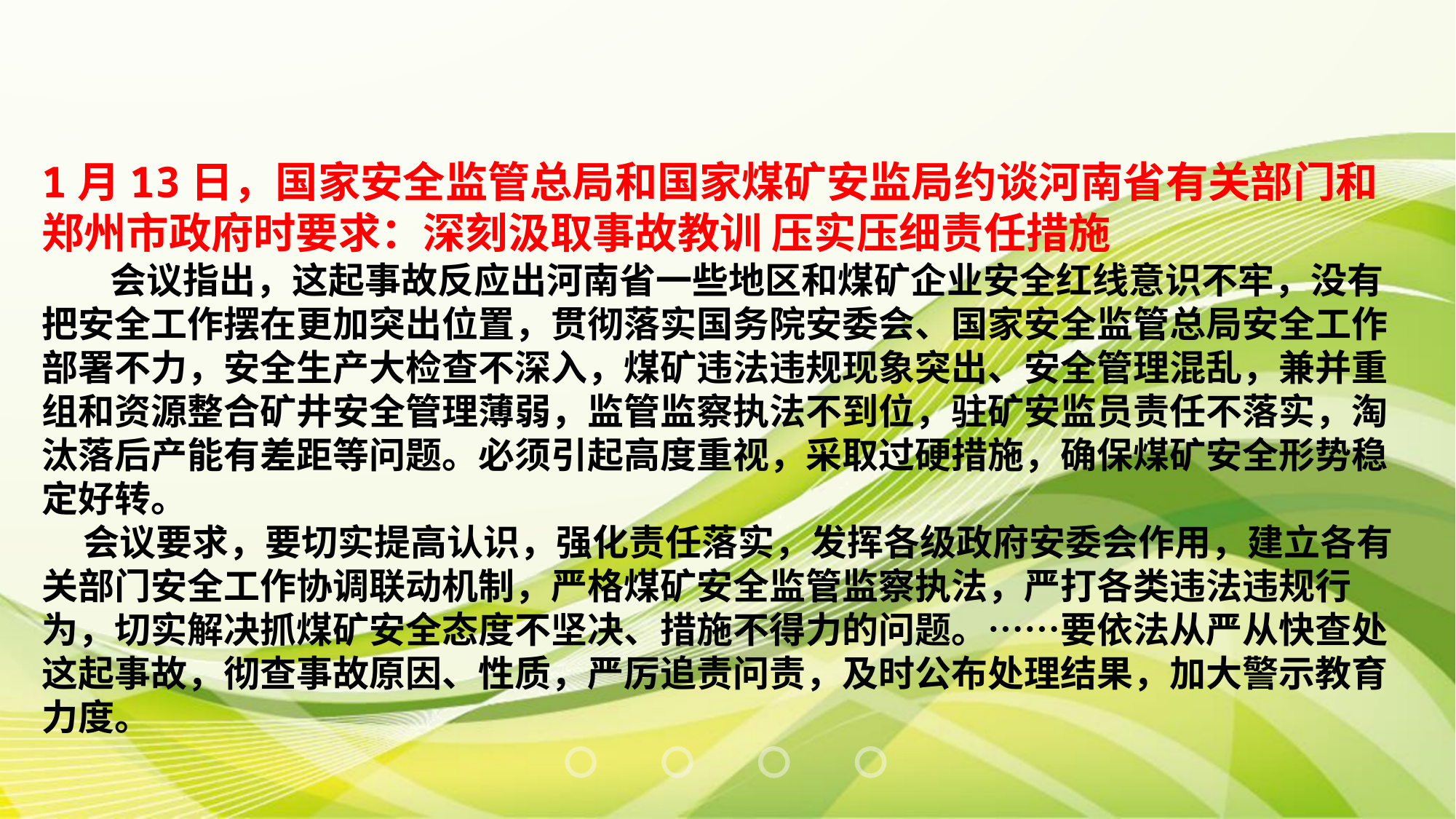

1月13日，国家安全监管总局和国家煤矿安监局约谈河南省有关部门和郑州市政府时要求：深刻汲取事故教训 压实压细责任措施
          会议指出，这起事故反应出河南省一些地区和煤矿企业安全红线意识不牢，没有把安全工作摆在更加突出位置，贯彻落实国务院安委会、国家安全监管总局安全工作部署不力，安全生产大检查不深入，煤矿违法违规现象突出、安全管理混乱，兼并重组和资源整合矿井安全管理薄弱，监管监察执法不到位，驻矿安监员责任不落实，淘汰落后产能有差距等问题。必须引起高度重视，采取过硬措施，确保煤矿安全形势稳定好转。
    会议要求，要切实提高认识，强化责任落实，发挥各级政府安委会作用，建立各有关部门安全工作协调联动机制，严格煤矿安全监管监察执法，严打各类违法违规行为，切实解决抓煤矿安全态度不坚决、措施不得力的问题。……要依法从严从快查处这起事故，彻查事故原因、性质，严厉追责问责，及时公布处理结果，加大警示教育力度。